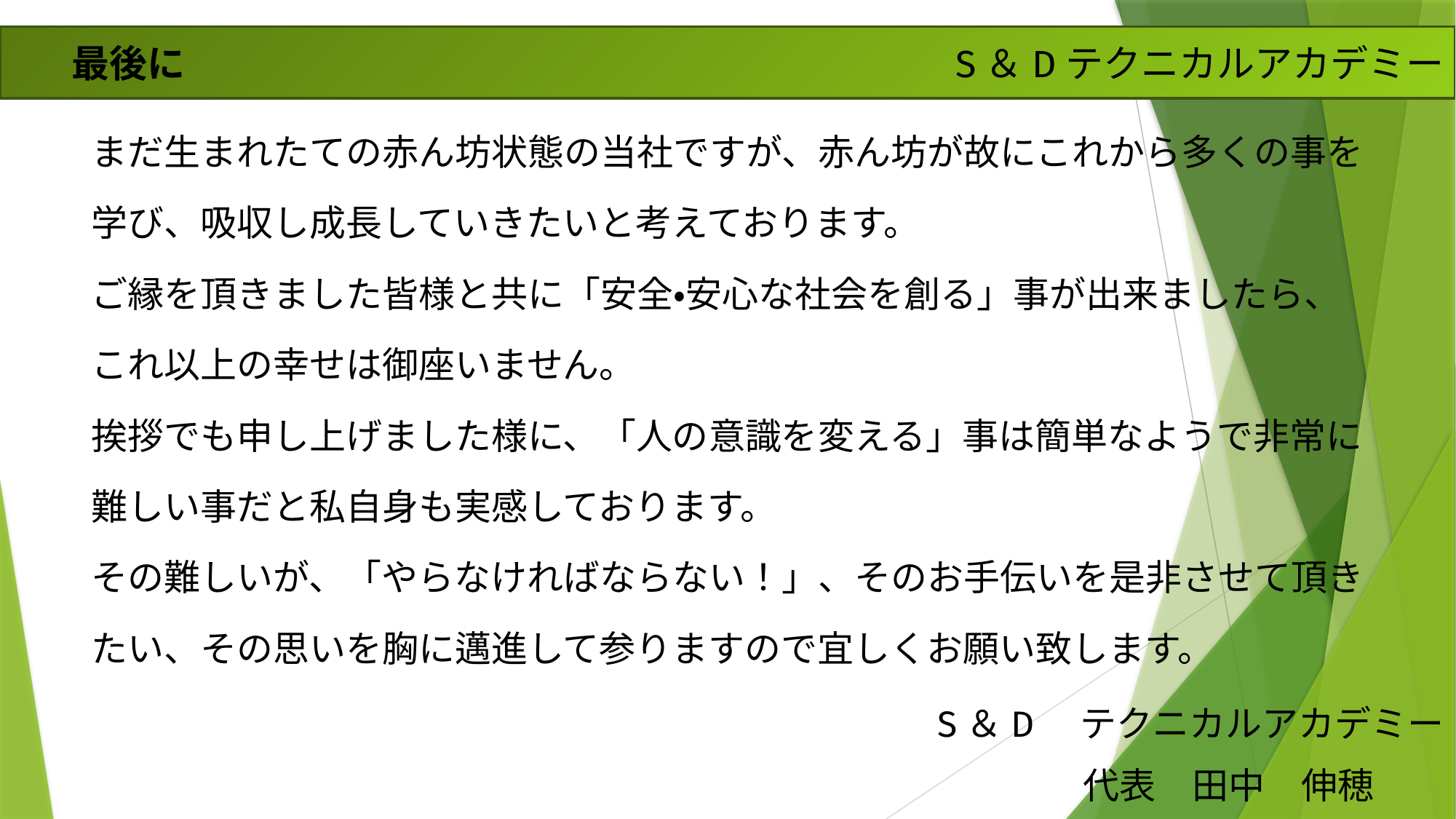

最後に
S＆Dテクニカルアカデミー
まだ生まれたての赤ん坊状態の当社ですが、赤ん坊が故にこれから多くの事を

学び、吸収し成長していきたいと考えております。

ご縁を頂きました皆様と共に「安全・安心な社会を創る」事が出来ましたら、

これ以上の幸せは御座いません。

挨拶でも申し上げました様に、「人の意識を変える」事は簡単なようで非常に

難しい事だと私自身も実感しております。

その難しいが、「やらなければならない！」、そのお手伝いを是非させて頂き

たい、その思いを胸に邁進して参りますので宜しくお願い致します。
S＆D　テクニカルアカデミー

　　　　代表　田中　伸穂